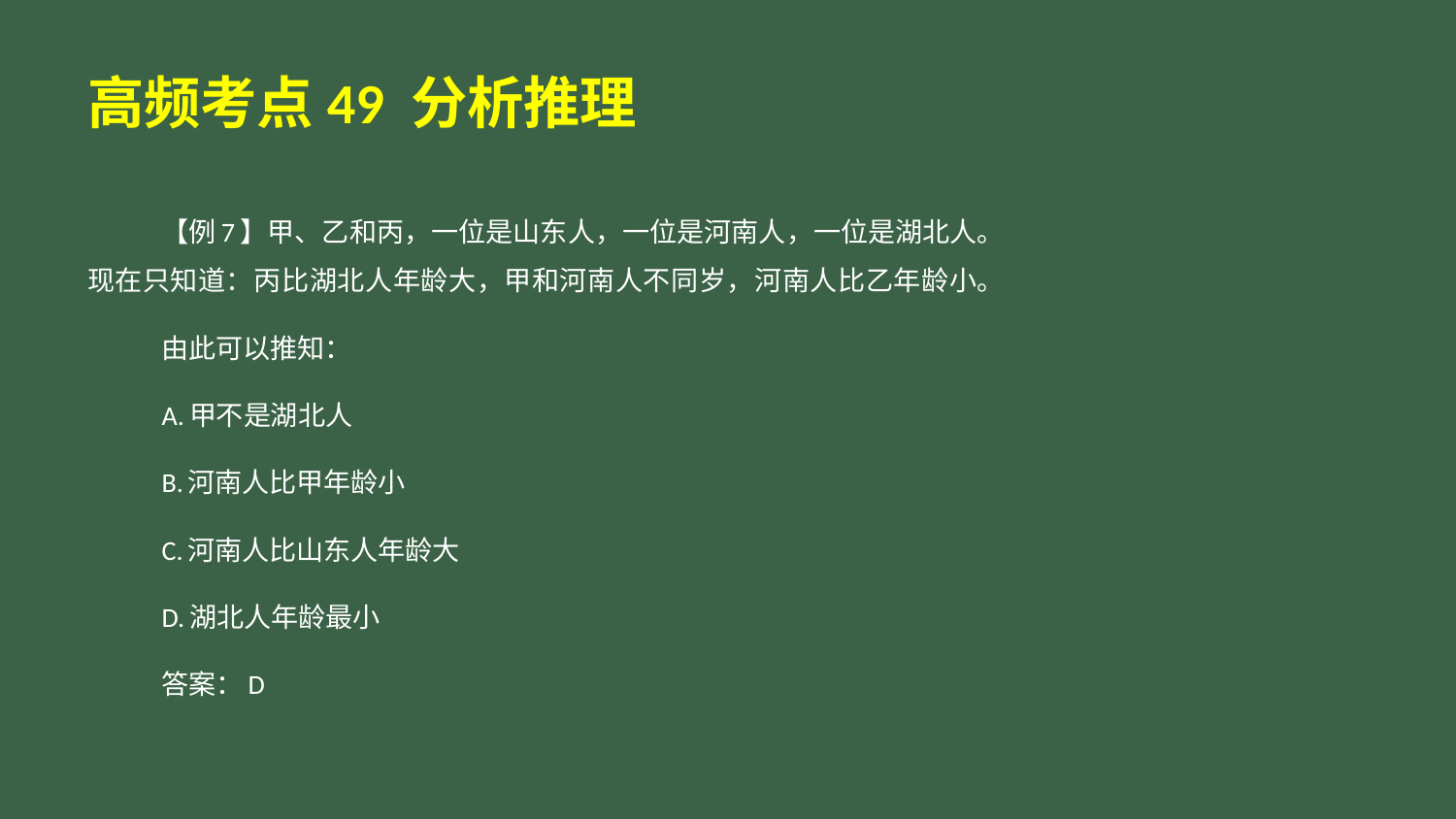

# 高频考点49 分析推理
【例7】甲、乙和丙，一位是山东人，一位是河南人，一位是湖北人。现在只知道：丙比湖北人年龄大，甲和河南人不同岁，河南人比乙年龄小。
由此可以推知：
A.甲不是湖北人
B.河南人比甲年龄小
C.河南人比山东人年龄大
D.湖北人年龄最小
答案：D